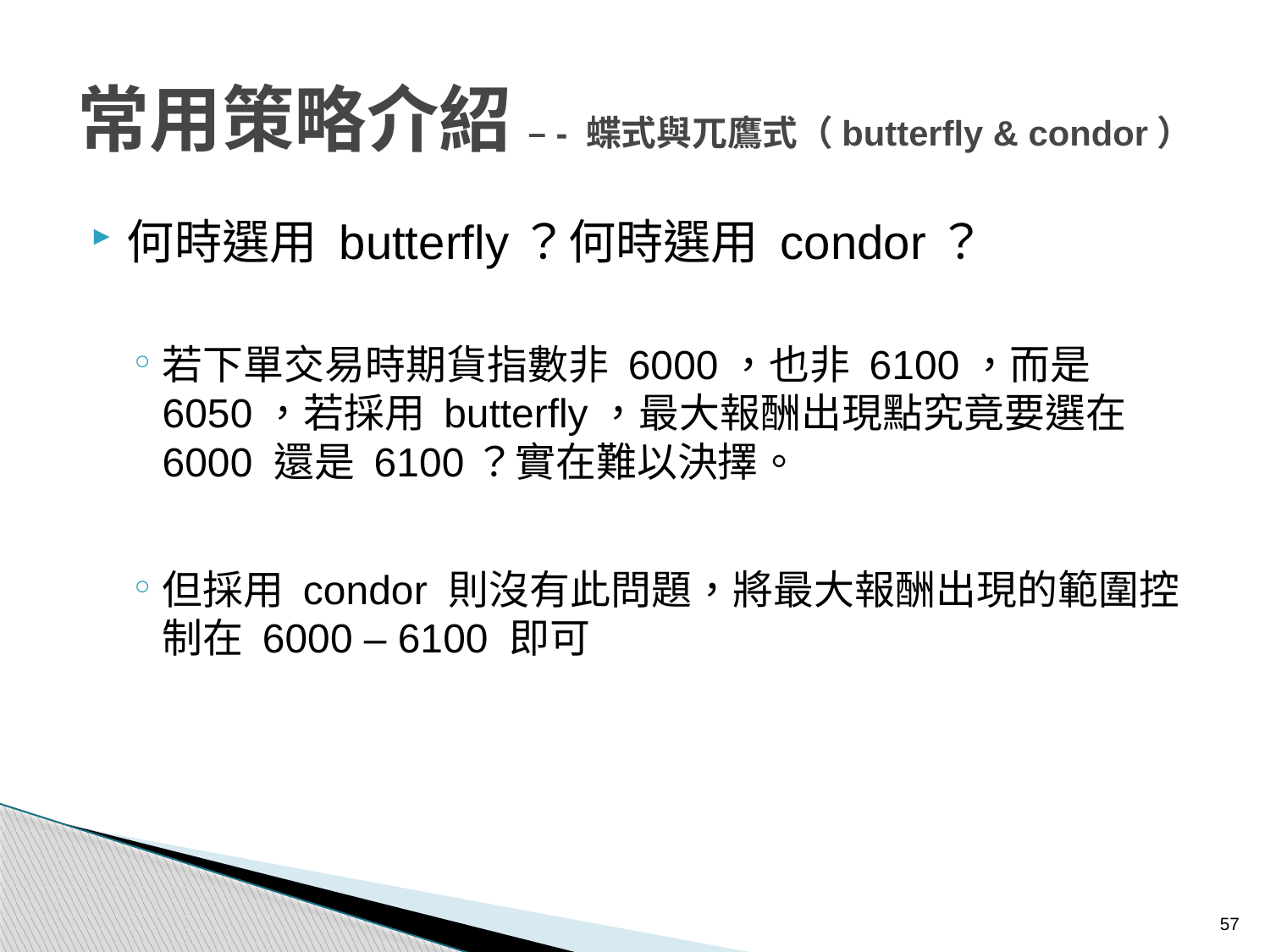

常用策略介紹 –- 蝶式與兀鷹式（butterfly & condor）
何時選用 butterfly？何時選用 condor？

若下單交易時期貨指數非 6000，也非 6100，而是 6050，若採用 butterfly，最大報酬出現點究竟要選在 6000 還是 6100？實在難以決擇。

但採用 condor 則沒有此問題，將最大報酬出現的範圍控制在 6000 – 6100 即可

57